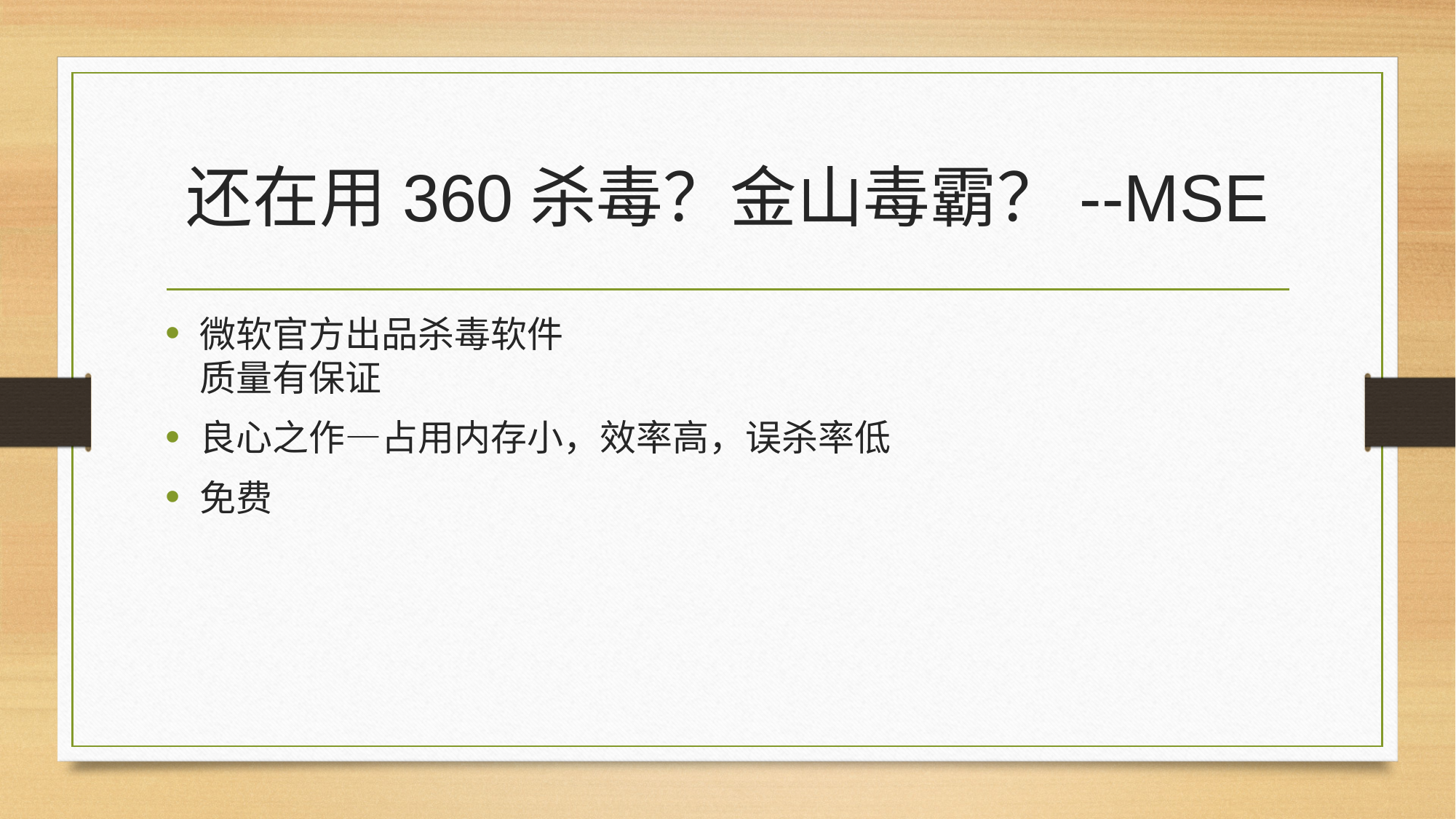

# 还在用360杀毒？金山毒霸？--MSE
微软官方出品杀毒软件
质量有保证
良心之作—占用内存小，效率高，误杀率低
免费